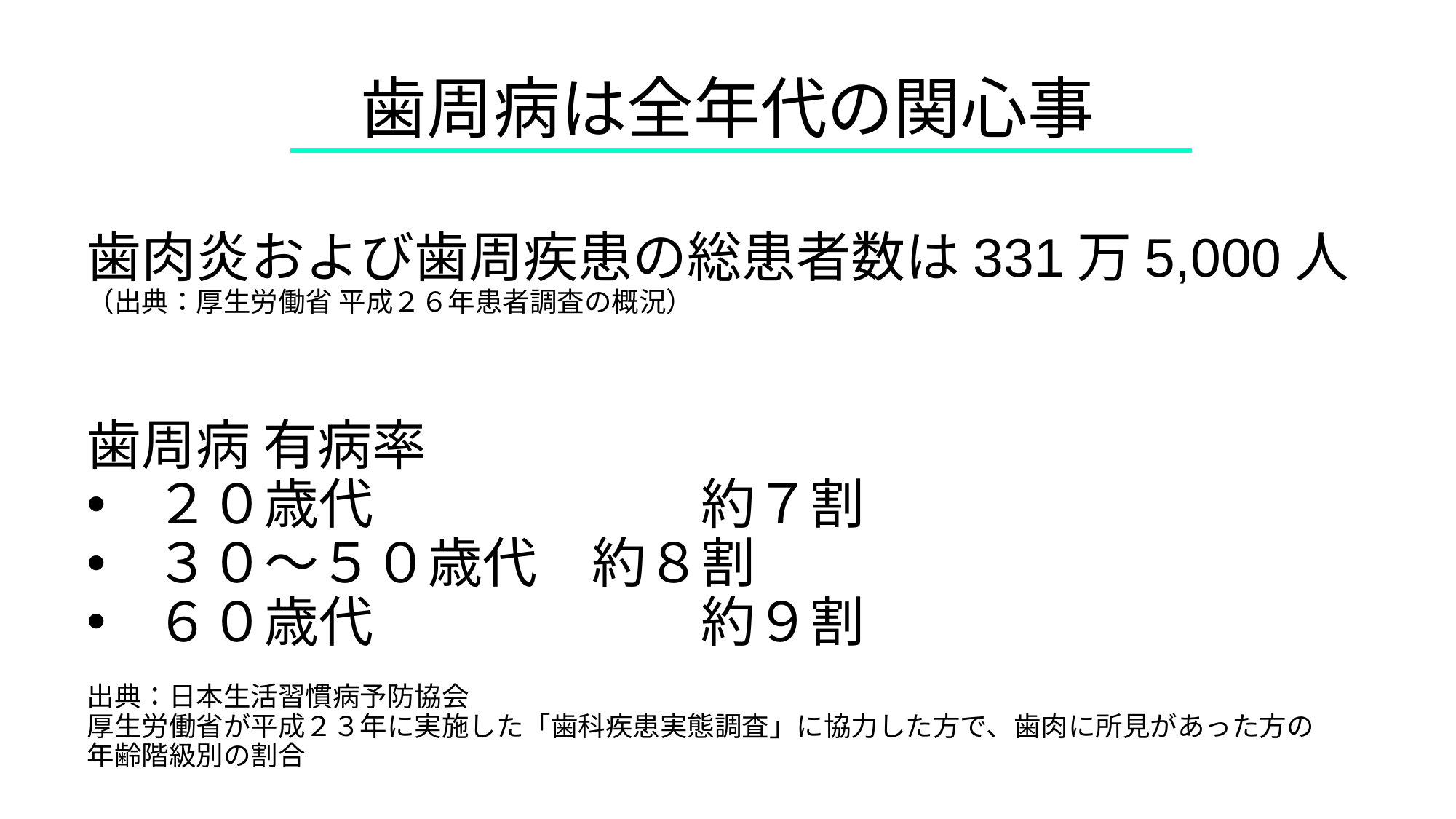

歯周病は全年代の関心事
歯肉炎および歯周疾患の総患者数は331万5,000人
（出典：厚生労働省 平成２６年患者調査の概況）
歯周病 有病率
２０歳代			約７割
３０～５０歳代	約８割
６０歳代			約９割

出典：日本生活習慣病予防協会
厚生労働省が平成２３年に実施した「歯科疾患実態調査」に協力した方で、歯肉に所見があった方の年齢階級別の割合